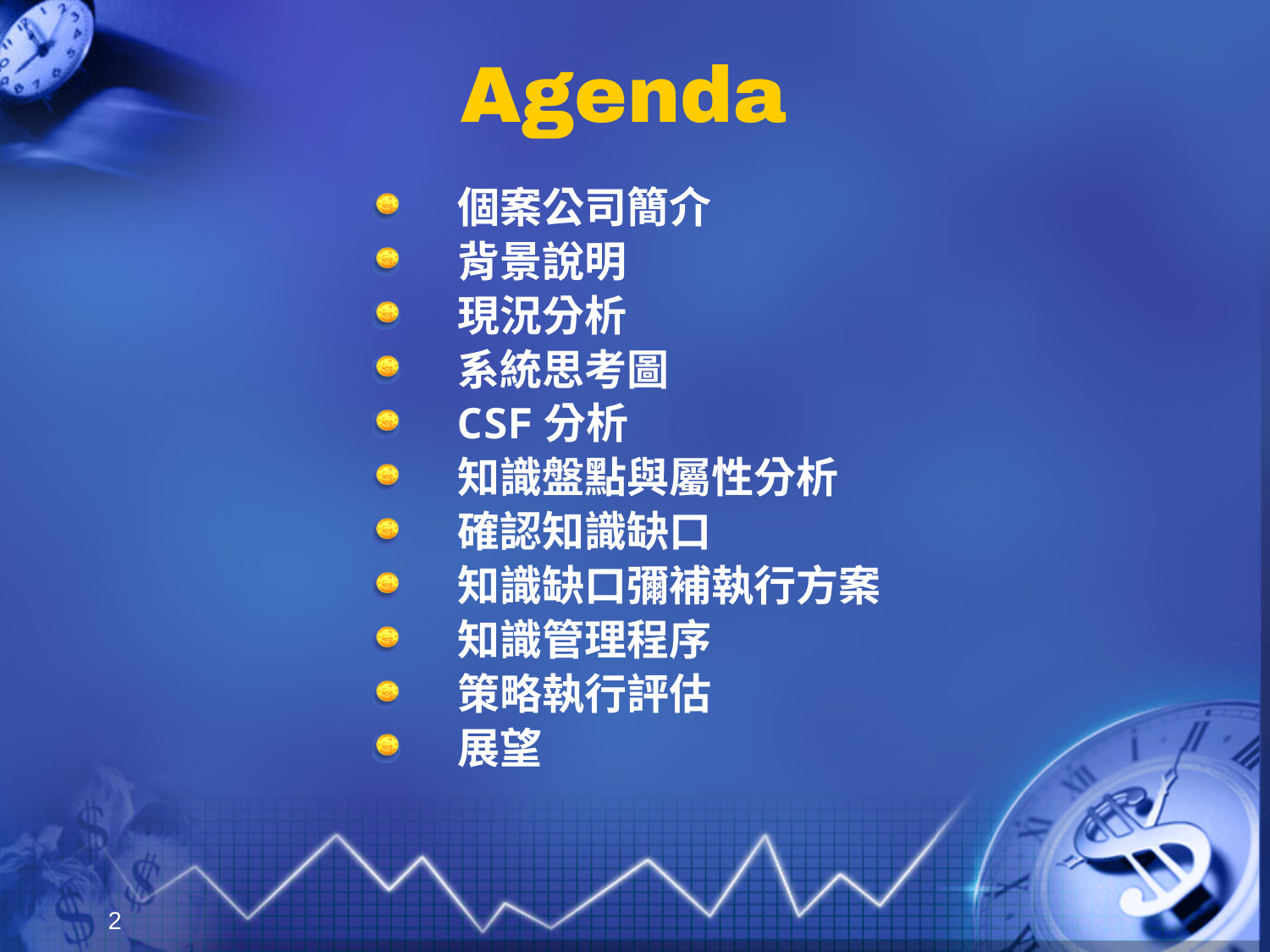

# Agenda
個案公司簡介
背景說明
現況分析
系統思考圖
CSF分析
知識盤點與屬性分析
確認知識缺口
知識缺口彌補執行方案
知識管理程序
策略執行評估
展望
2